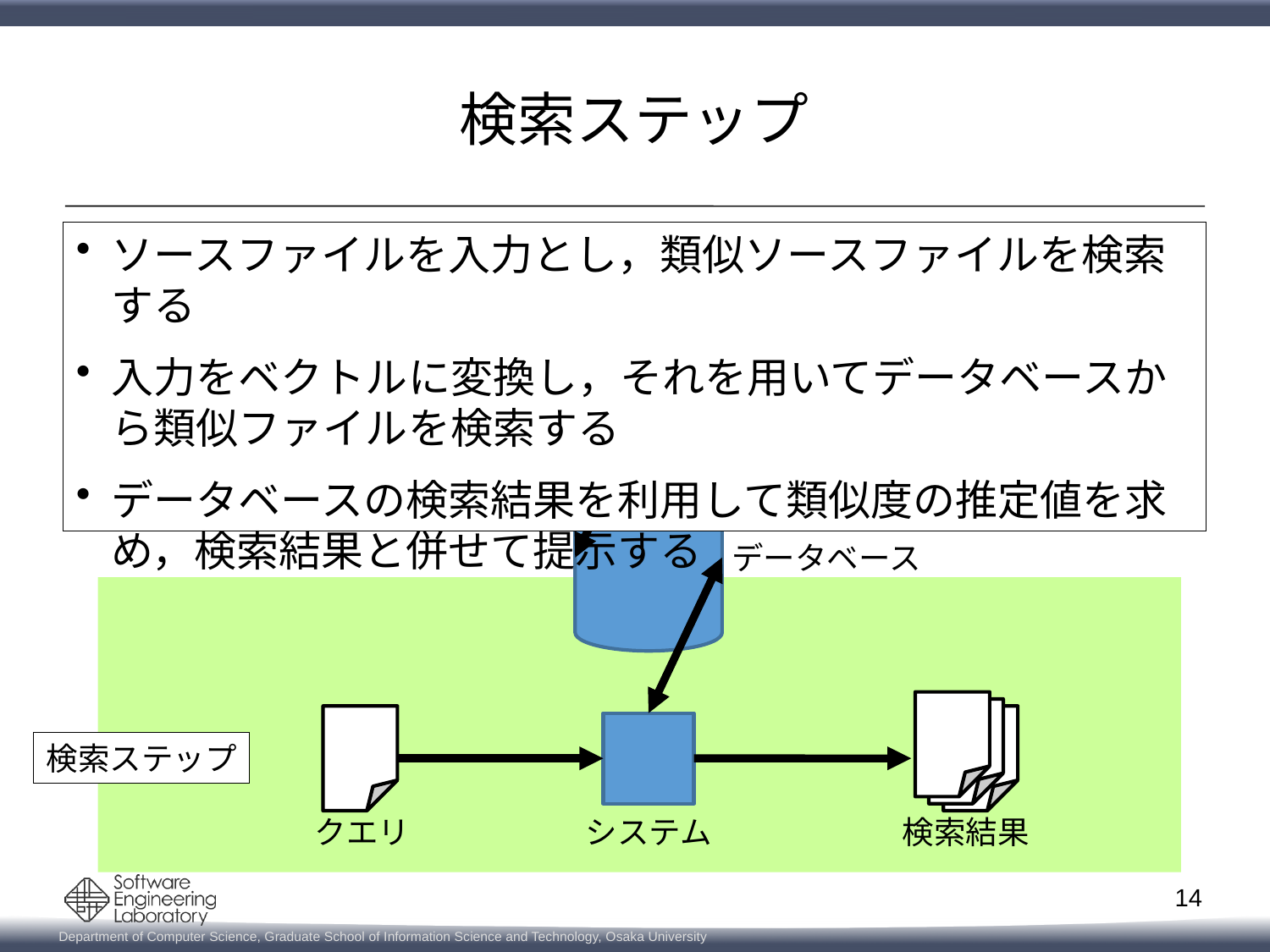

# 検索ステップ
検索対象のソースファイル
ソースファイルを入力とし，類似ソースファイルを検索する
入力をベクトルに変換し，それを用いてデータベースから類似ファイルを検索する
データベースの検索結果を利用して類似度の推定値を求め，検索結果と併せて提示する
システム

データベース

検索ステップ
クエリ
システム
検索結果
14